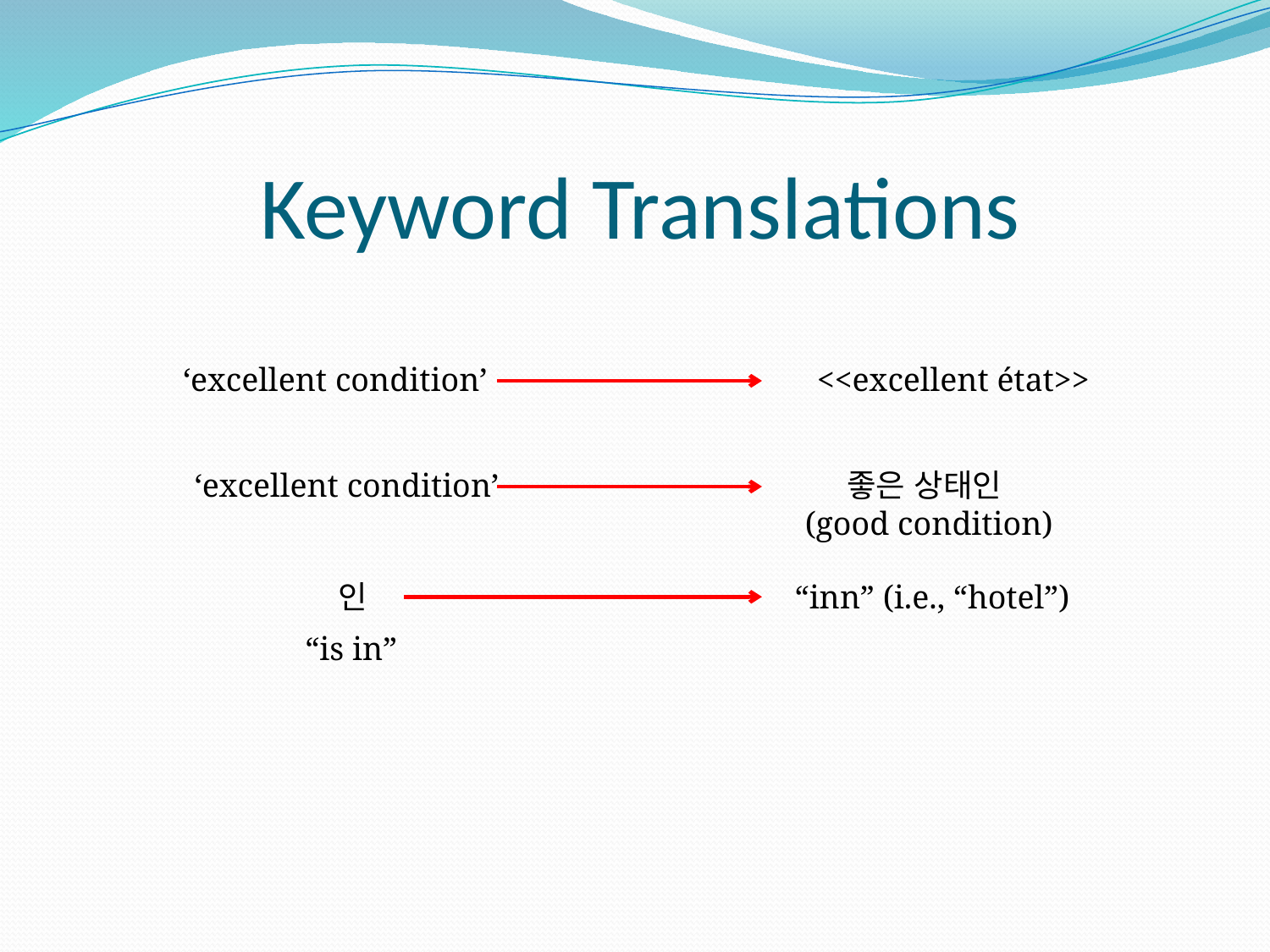

# Keyword Translations
‘excellent condition’                                        <<excellent état>>
‘excellent condition’
                                                                          (good condition)
좋은 상태인
인
“inn” (i.e., “hotel”)
“is in”